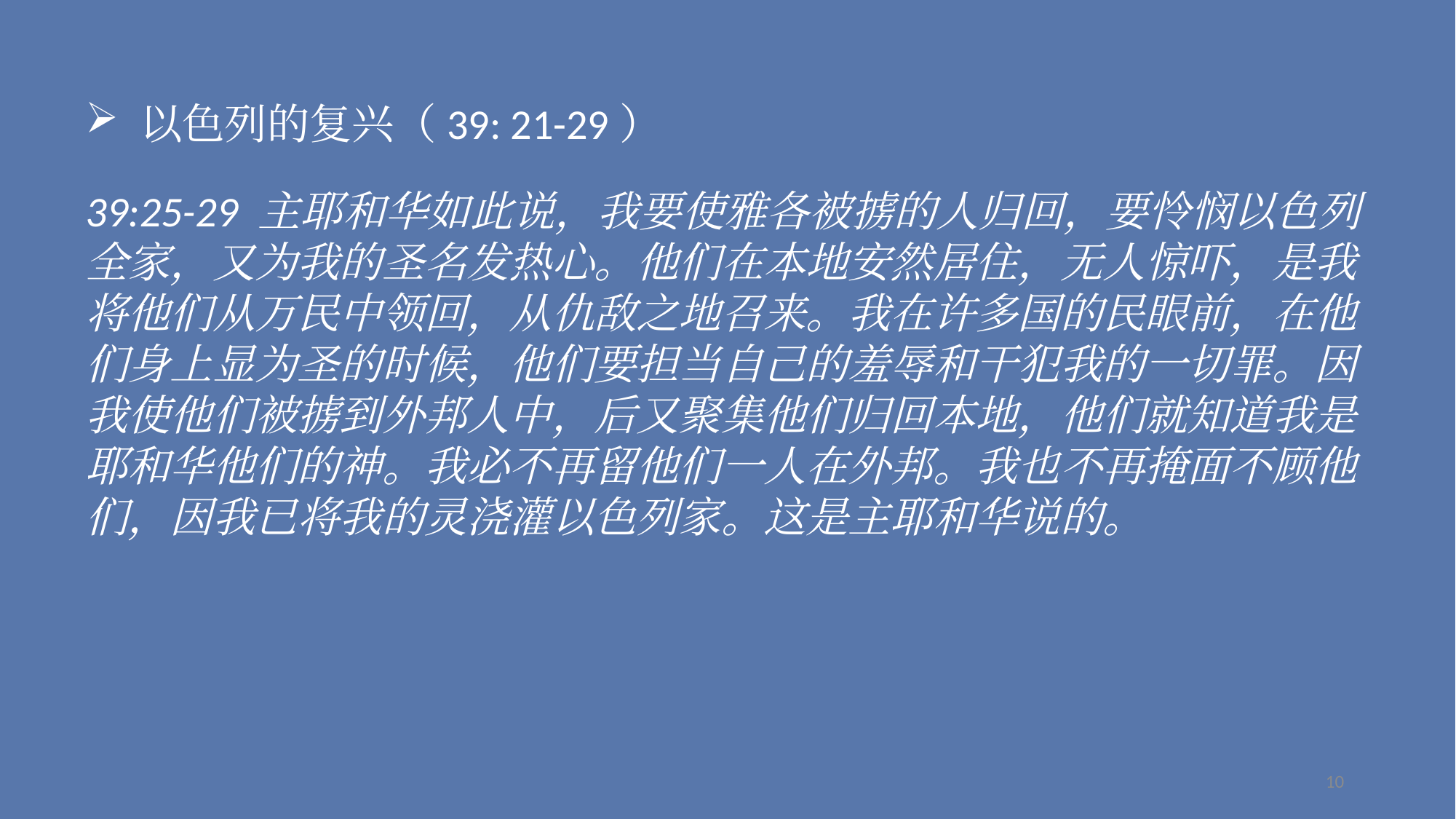

以色列的复兴（39: 21-29）
39:25-29 主耶和华如此说，我要使雅各被掳的人归回，要怜悯以色列全家，又为我的圣名发热心。他们在本地安然居住，无人惊吓，是我将他们从万民中领回，从仇敌之地召来。我在许多国的民眼前，在他们身上显为圣的时候，他们要担当自己的羞辱和干犯我的一切罪。因我使他们被掳到外邦人中，后又聚集他们归回本地，他们就知道我是耶和华他们的神。我必不再留他们一人在外邦。我也不再掩面不顾他们，因我已将我的灵浇灌以色列家。这是主耶和华说的。

10